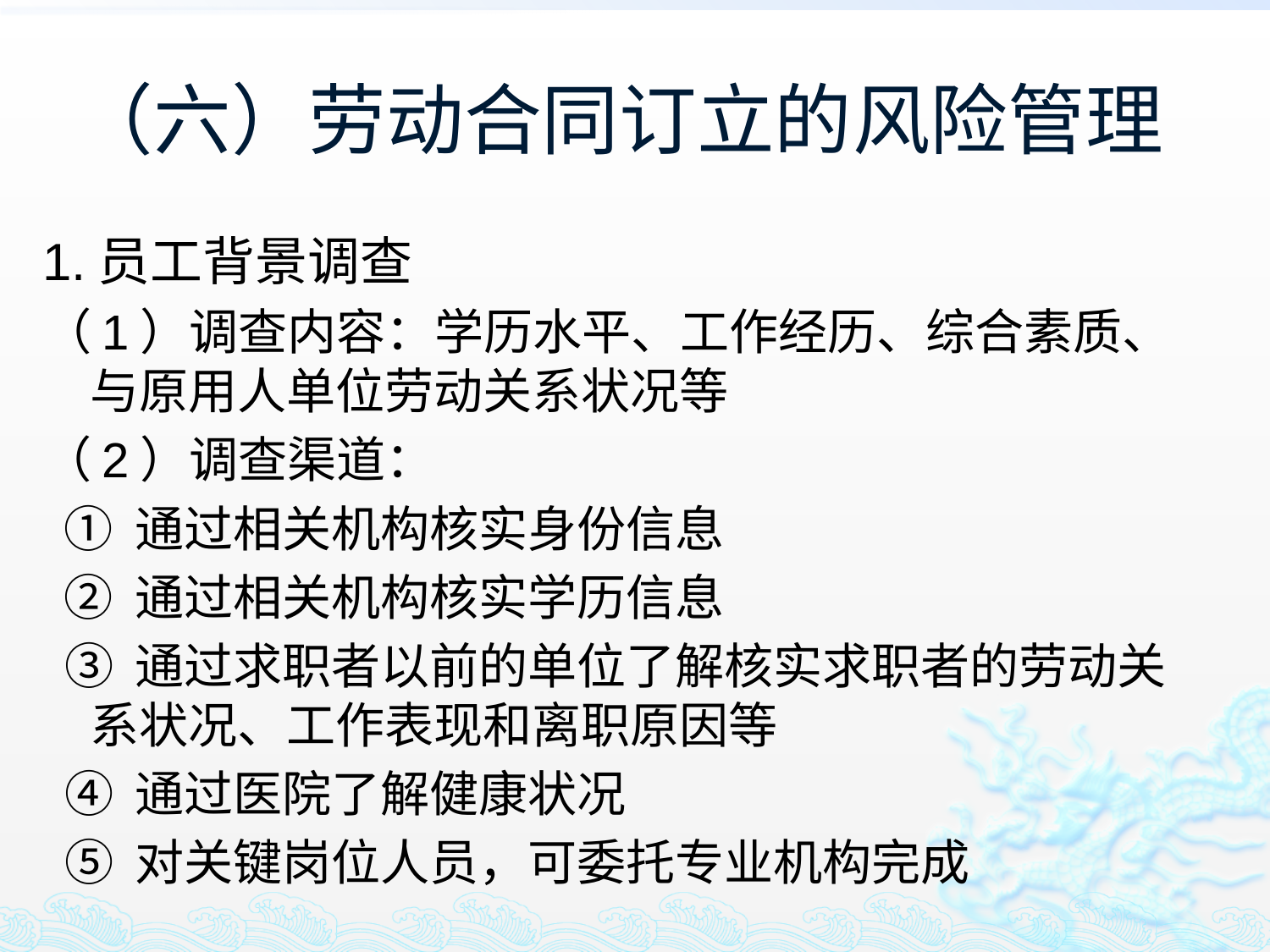

# （六）劳动合同订立的风险管理
1.员工背景调查
（1）调查内容：学历水平、工作经历、综合素质、与原用人单位劳动关系状况等
（2）调查渠道：
  ① 通过相关机构核实身份信息
  ② 通过相关机构核实学历信息
  ③ 通过求职者以前的单位了解核实求职者的劳动关系状况、工作表现和离职原因等
  ④ 通过医院了解健康状况
  ⑤ 对关键岗位人员，可委托专业机构完成